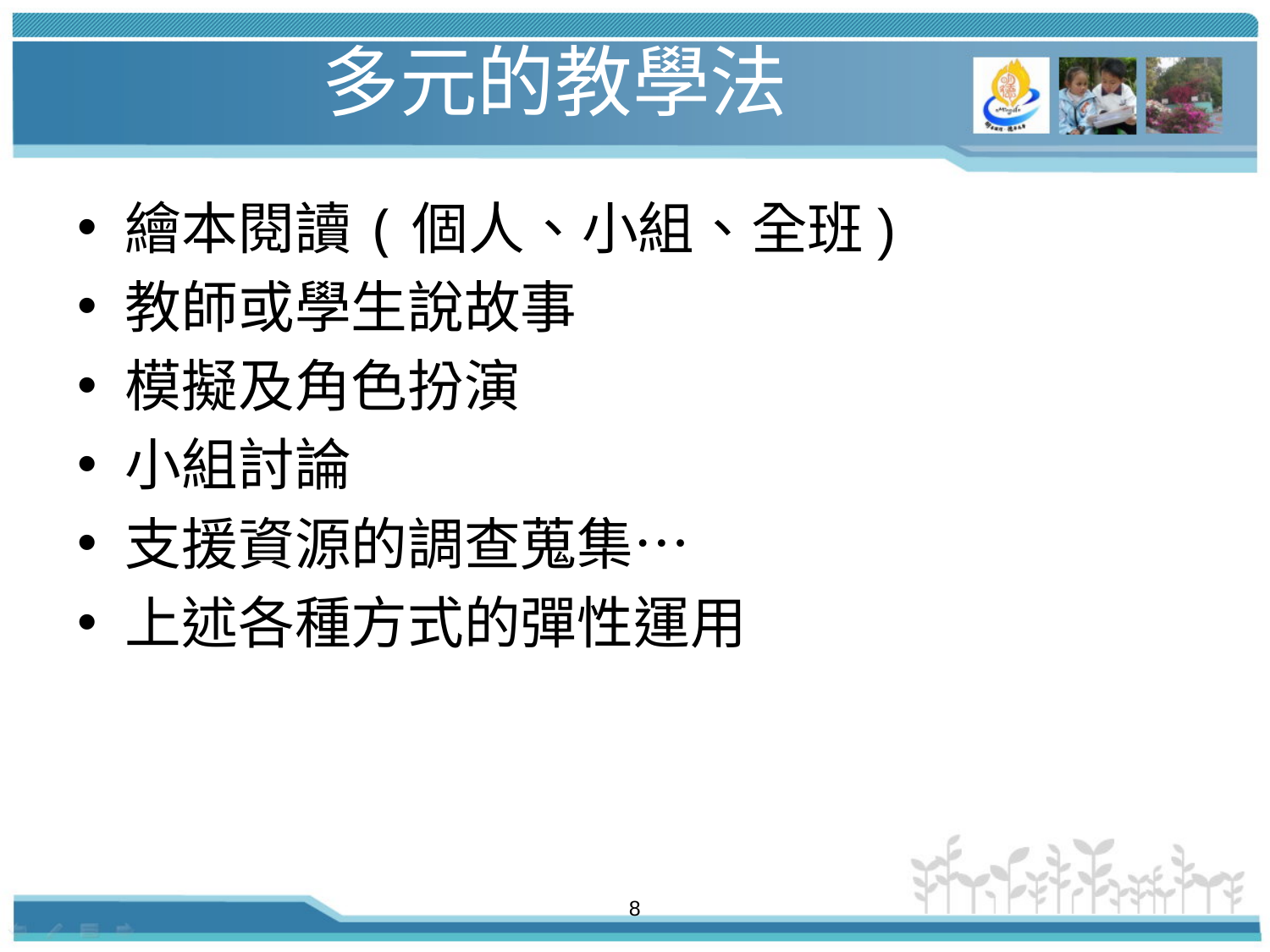

# 多元的教學法
繪本閱讀(個人、小組、全班)
教師或學生說故事
模擬及角色扮演
小組討論
支援資源的調查蒐集…
上述各種方式的彈性運用
8